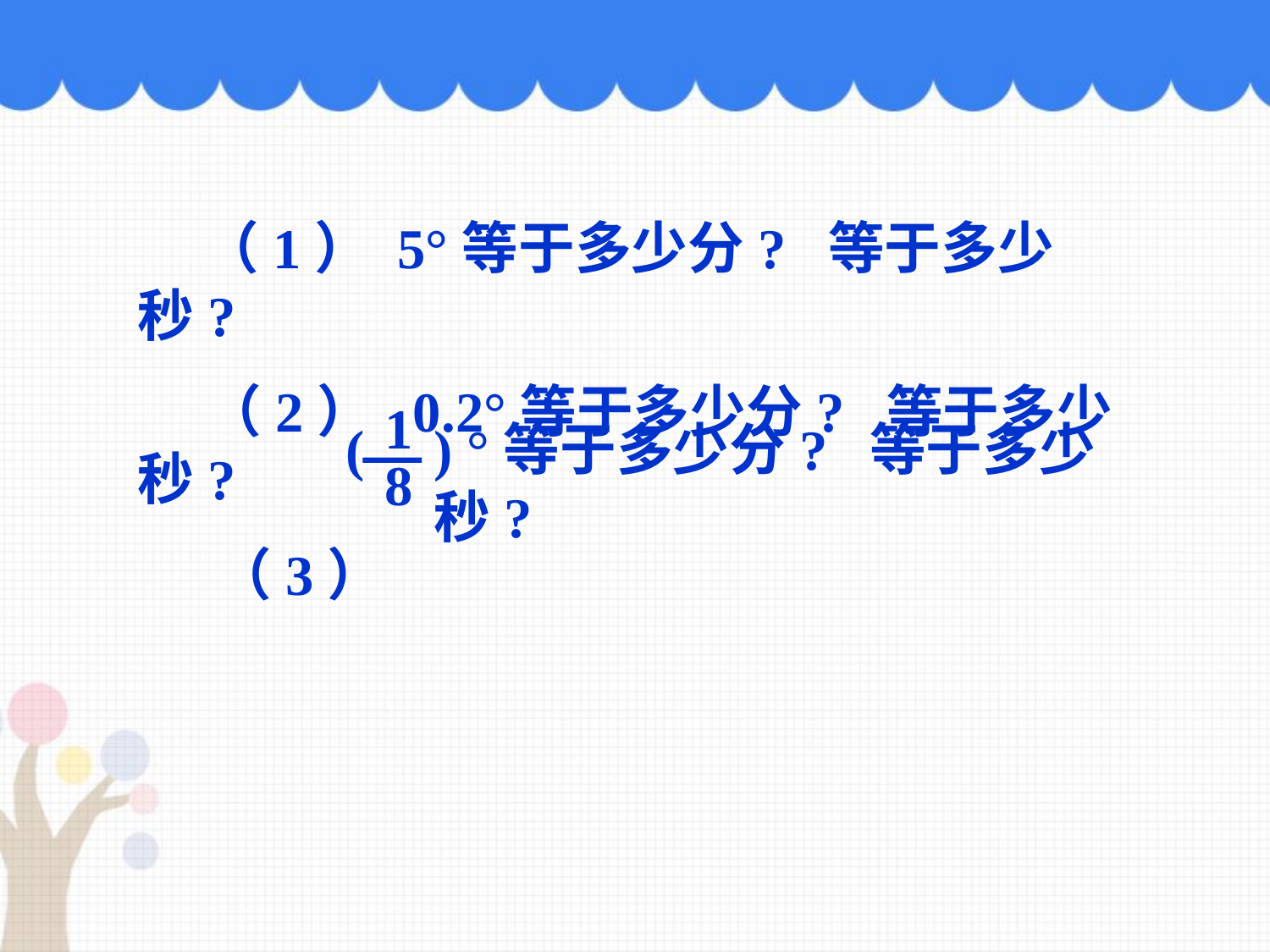

（1） 5°等于多少分?  等于多少秒?
     （2）  0.2°等于多少分?  等于多少秒?
     （3）
1
8

(
) °等于多少分?  等于多少秒?